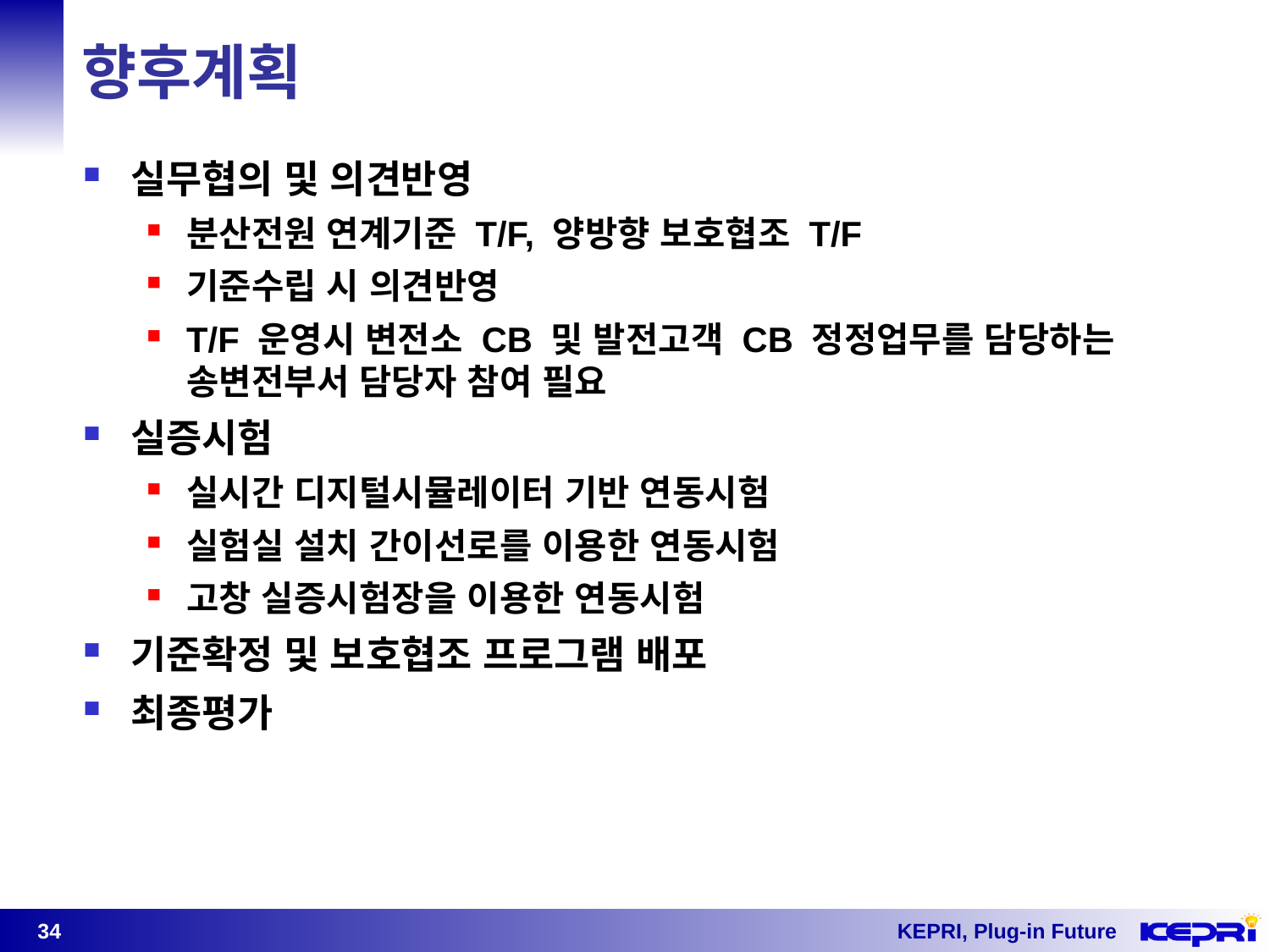

향후계획
실무협의 및 의견반영
분산전원 연계기준 T/F, 양방향 보호협조 T/F
기준수립 시 의견반영
T/F 운영시 변전소 CB 및 발전고객 CB 정정업무를 담당하는 송변전부서 담당자 참여 필요
실증시험
실시간 디지털시뮬레이터 기반 연동시험
실험실 설치 간이선로를 이용한 연동시험
고창 실증시험장을 이용한 연동시험
기준확정 및 보호협조 프로그램 배포
최종평가